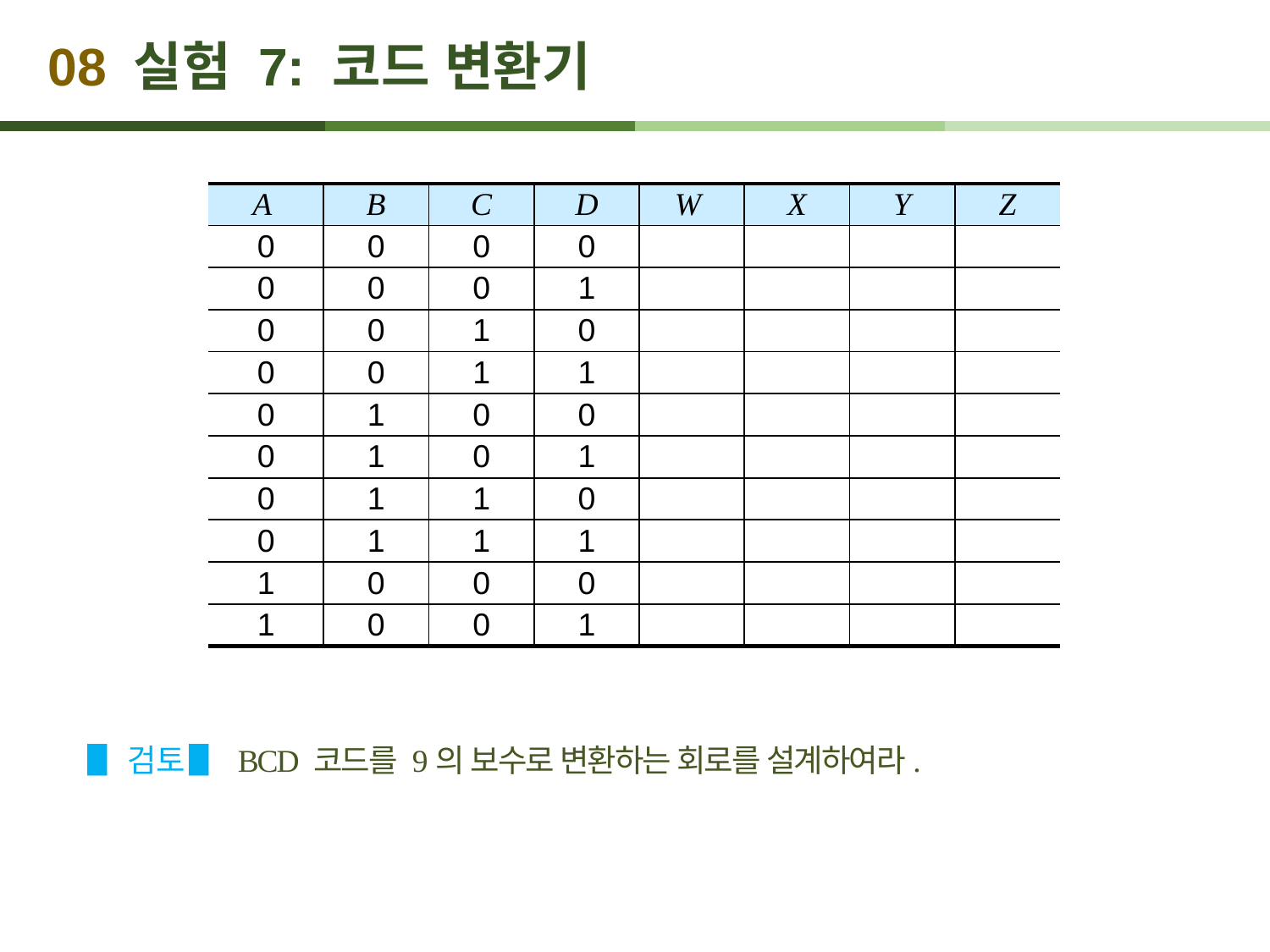

# 08 실험 7: 코드 변환기
| A | B | C | D | W | X | Y | Z |
| --- | --- | --- | --- | --- | --- | --- | --- |
| 0 | 0 | 0 | 0 |  |  |  |  |
| 0 | 0 | 0 | 1 |  |  |  |  |
| 0 | 0 | 1 | 0 |  |  |  |  |
| 0 | 0 | 1 | 1 |  |  |  |  |
| 0 | 1 | 0 | 0 |  |  |  |  |
| 0 | 1 | 0 | 1 |  |  |  |  |
| 0 | 1 | 1 | 0 |  |  |  |  |
| 0 | 1 | 1 | 1 |  |  |  |  |
| 1 | 0 | 0 | 0 |  |  |  |  |
| 1 | 0 | 0 | 1 |  |  |  |  |
▋검토 ▋ BCD 코드를 9의 보수로 변환하는 회로를 설계하여라.